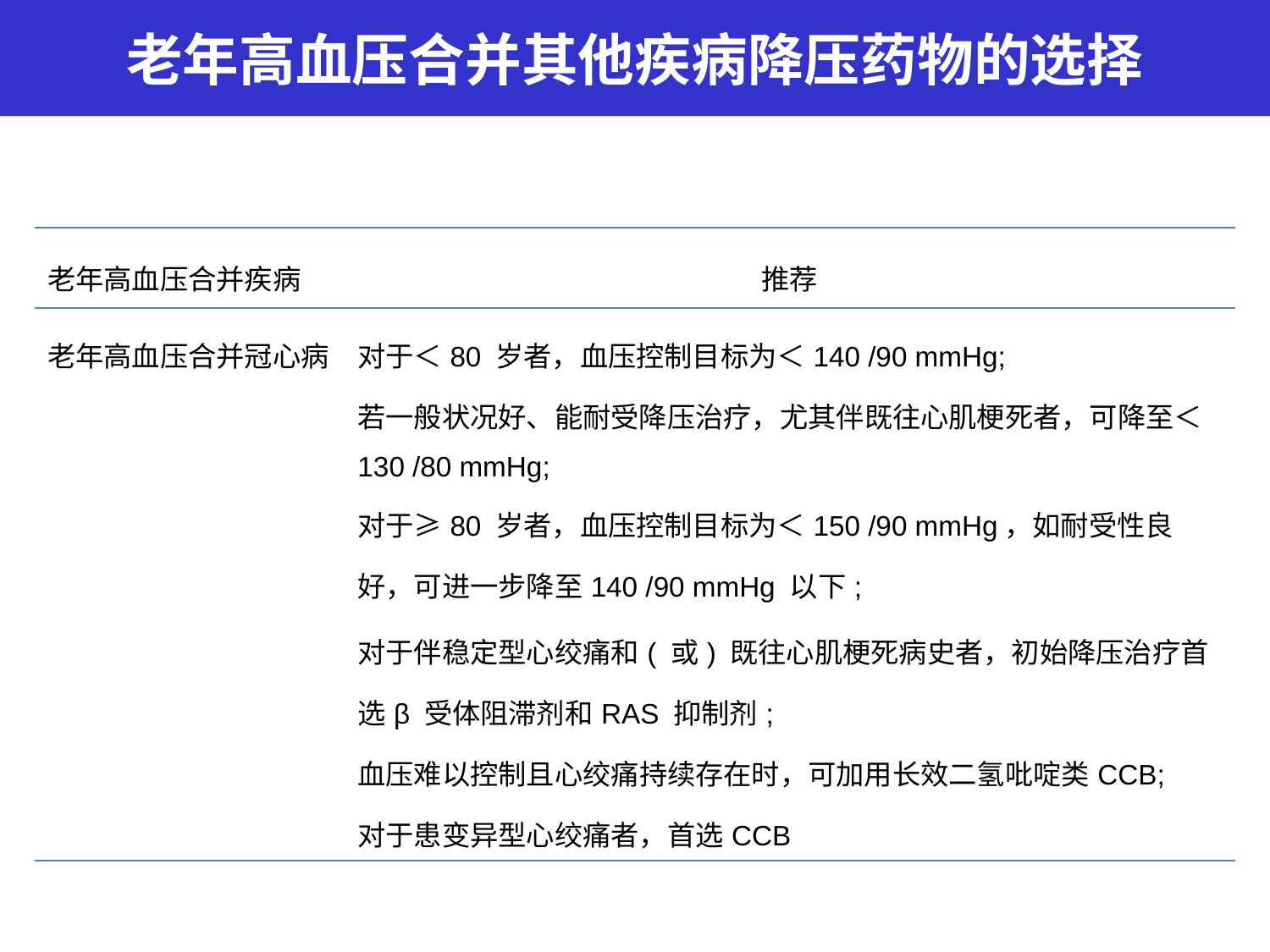

老年高血压合并其他疾病降压药物的选择
| 老年高血压合并疾病 | 推荐 |
| --- | --- |
| 老年高血压合并冠心病 | 对于＜80 岁者，血压控制目标为＜140 /90 mmHg; 若一般状况好、能耐受降压治疗，尤其伴既往心肌梗死者，可降至＜130 /80 mmHg; 对于≥80 岁者，血压控制目标为＜150 /90 mmHg，如耐受性良好，可进一步降至140 /90 mmHg 以下; 对于伴稳定型心绞痛和( 或) 既往心肌梗死病史者，初始降压治疗首选β 受体阻滞剂和RAS 抑制剂; 血压难以控制且心绞痛持续存在时，可加用长效二氢吡啶类CCB; 对于患变异型心绞痛者，首选CCB |